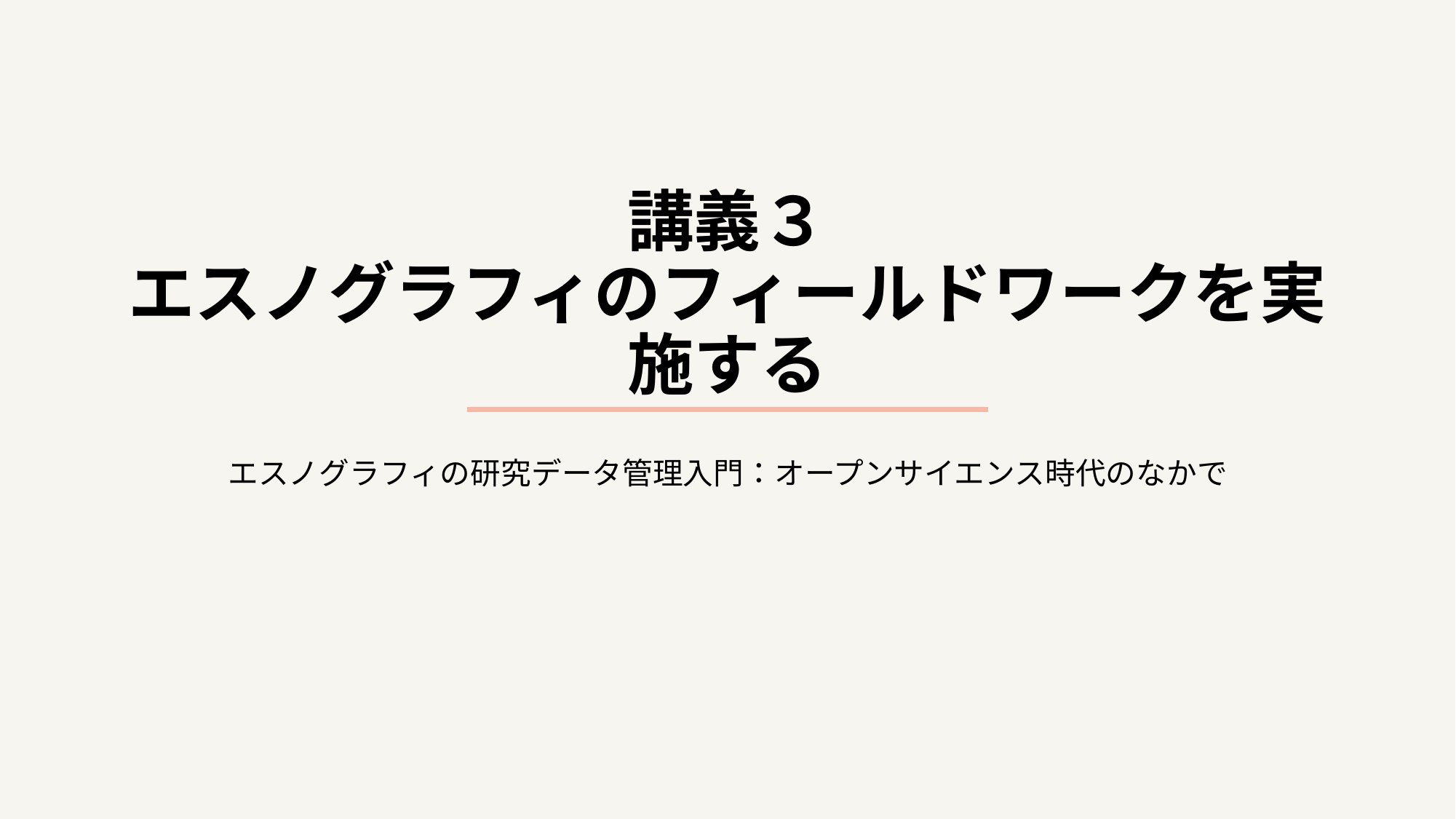

# 講義３ エスノグラフィのフィールドワークを実施する
エスノグラフィの研究データ管理入門：オープンサイエンス時代のなかで